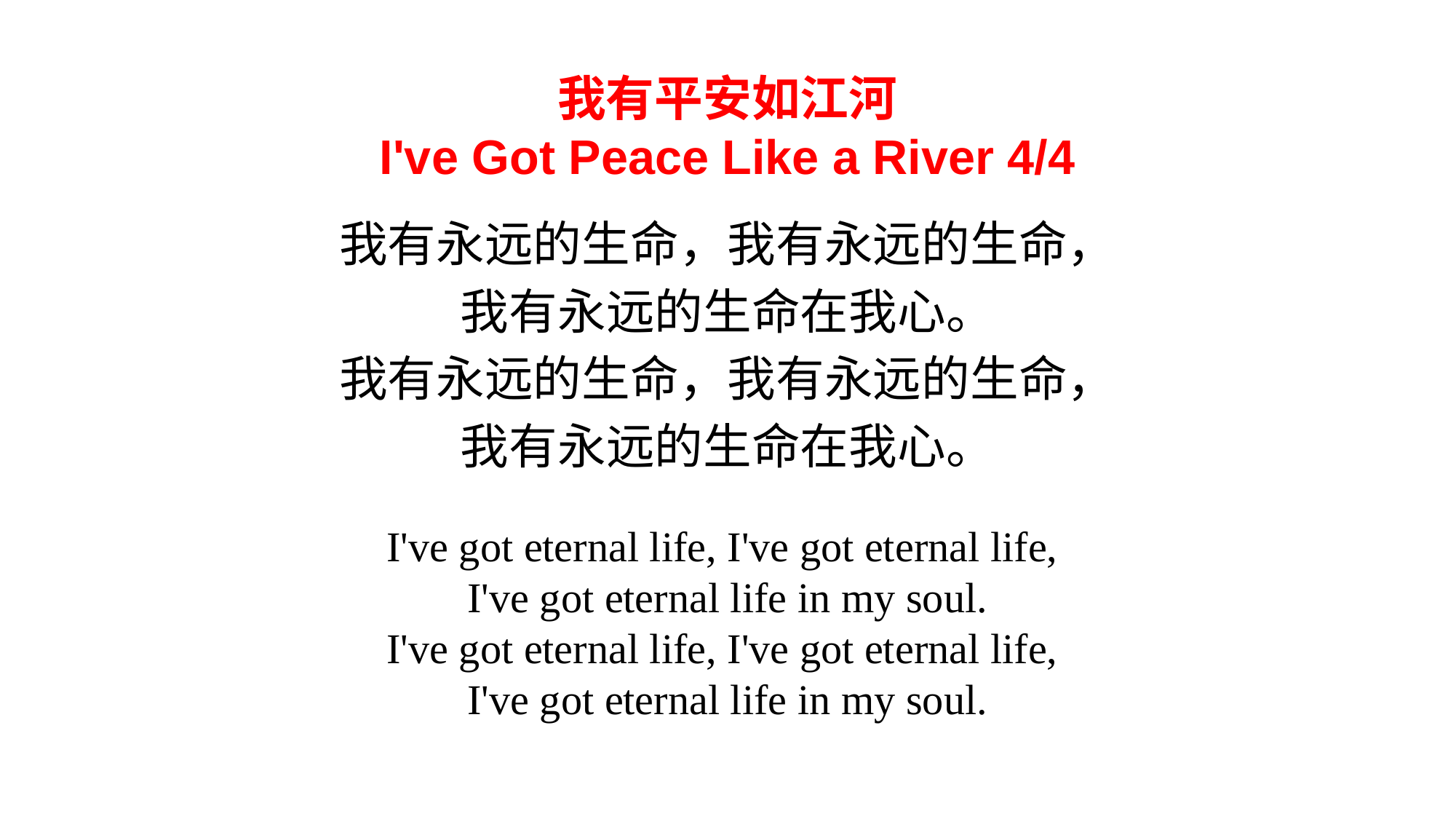

我有平安如江河
I've Got Peace Like a River 4/4
我有永远的生命，我有永远的生命，
我有永远的生命在我心。
我有永远的生命，我有永远的生命，
我有永远的生命在我心。

I've got eternal life, I've got eternal life,
I've got eternal life in my soul.
I've got eternal life, I've got eternal life,
I've got eternal life in my soul.